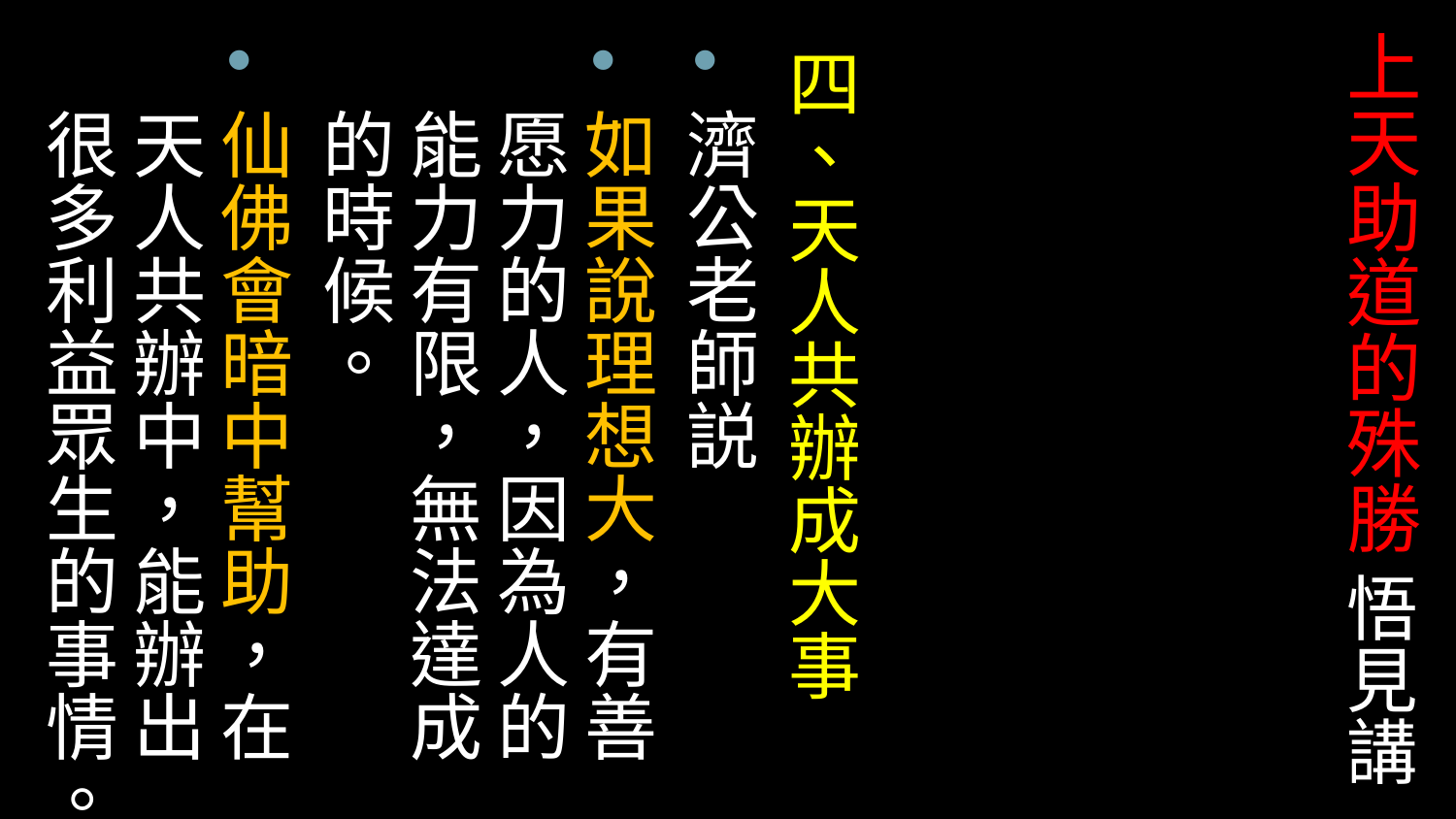

# 上天助道的殊勝 悟見講
四、天人共辦成大事
濟公老師説
如果說理想大，有善愿力的人，因為人的能力有限，無法達成的時候。
仙佛會暗中幫助，在天人共辦中，能辦出很多利益眾生的事情。